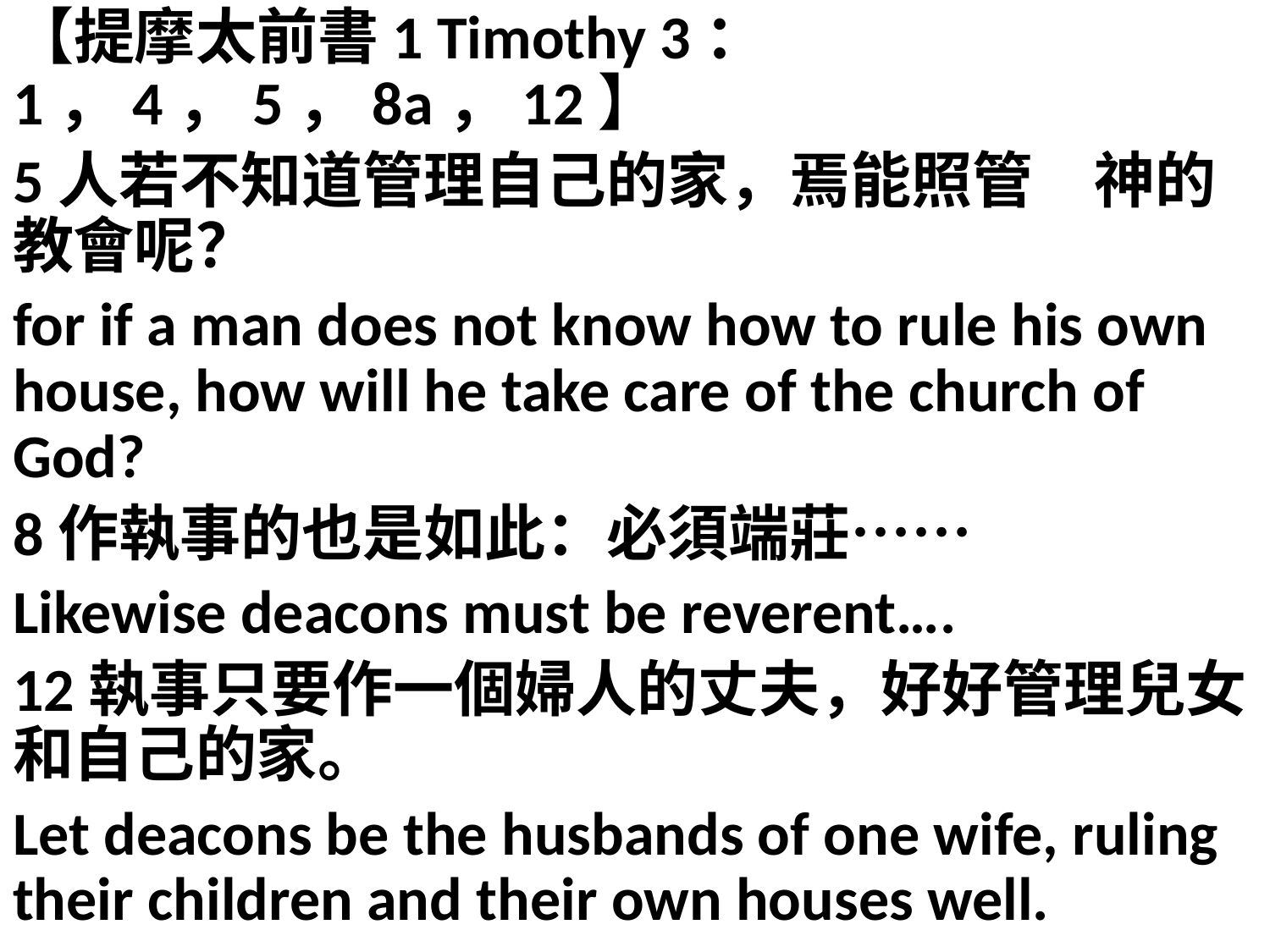

【提摩太前書1 Timothy 3：1，4，5，8a，12】
5人若不知道管理自己的家，焉能照管　神的教會呢？
for if a man does not know how to rule his own house, how will he take care of the church of God?
8作執事的也是如此：必須端莊……
Likewise deacons must be reverent….
12執事只要作一個婦人的丈夫，好好管理兒女和自己的家。
Let deacons be the husbands of one wife, ruling their children and their own houses well.